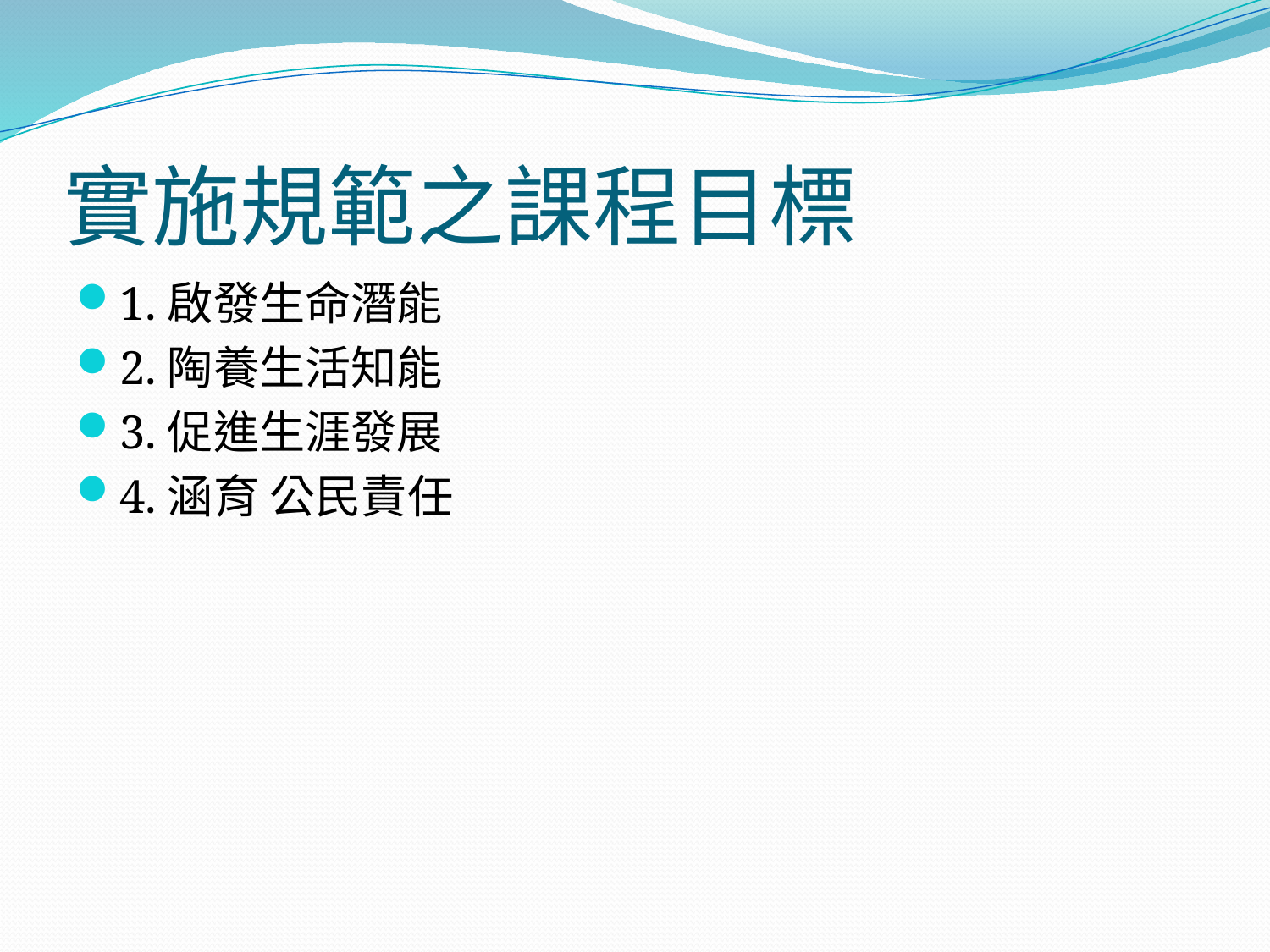

# 實施規範之課程目標
1.啟發生命潛能
2.陶養生活知能
3.促進生涯發展
4.涵育 公民責任